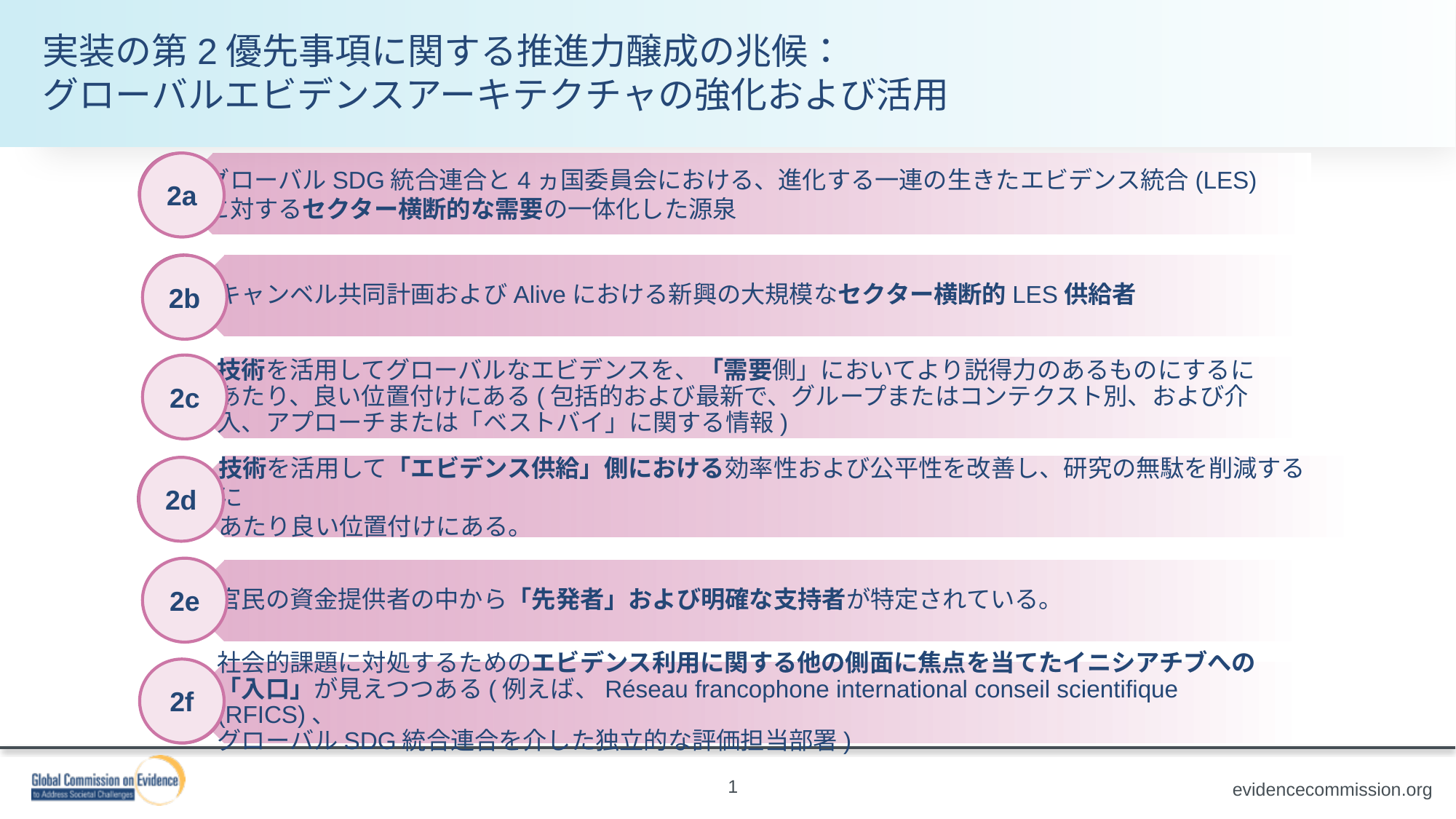

実装の第2優先事項に関する推進力醸成の兆候：
グローバルエビデンスアーキテクチャの強化および活用
グローバルSDG統合連合と4ヵ国委員会における、進化する一連の生きたエビデンス統合(LES)に対するセクター横断的な需要の一体化した源泉
キャンベル共同計画およびAliveにおける新興の大規模なセクター横断的LES供給者
技術を活用してグローバルなエビデンスを、「需要側」においてより説得力のあるものにするにあたり、良い位置付けにある(包括的および最新で、グループまたはコンテクスト別、および介入、アプローチまたは「ベストバイ」に関する情報)
技術を活用して「エビデンス供給」側における効率性および公平性を改善し、研究の無駄を削減するに
あたり良い位置付けにある。
官民の資金提供者の中から「先発者」および明確な支持者が特定されている。
社会的課題に対処するためのエビデンス利用に関する他の側面に焦点を当てたイニシアチブへの
「入口」が見えつつある(例えば、Réseau francophone international conseil scientifique (RFICS)、
グローバルSDG統合連合を介した独立的な評価担当部署)
2a
2b
2c
2d
2e
2f
1